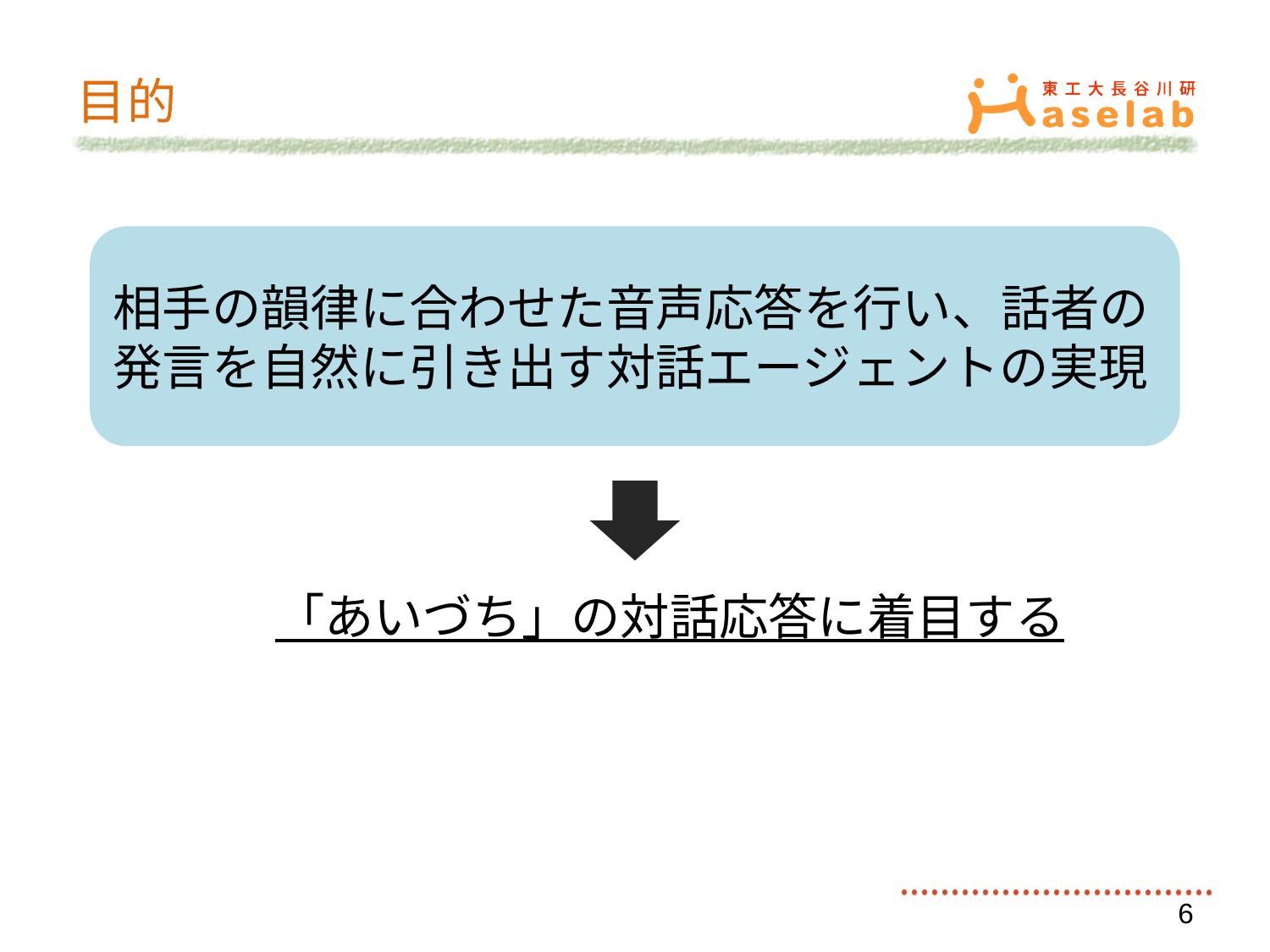

# 目的
相手の韻律に合わせた音声応答を行い、話者の発言を自然に引き出す対話エージェントの実現

「あいづち」の対話応答に着目する
6